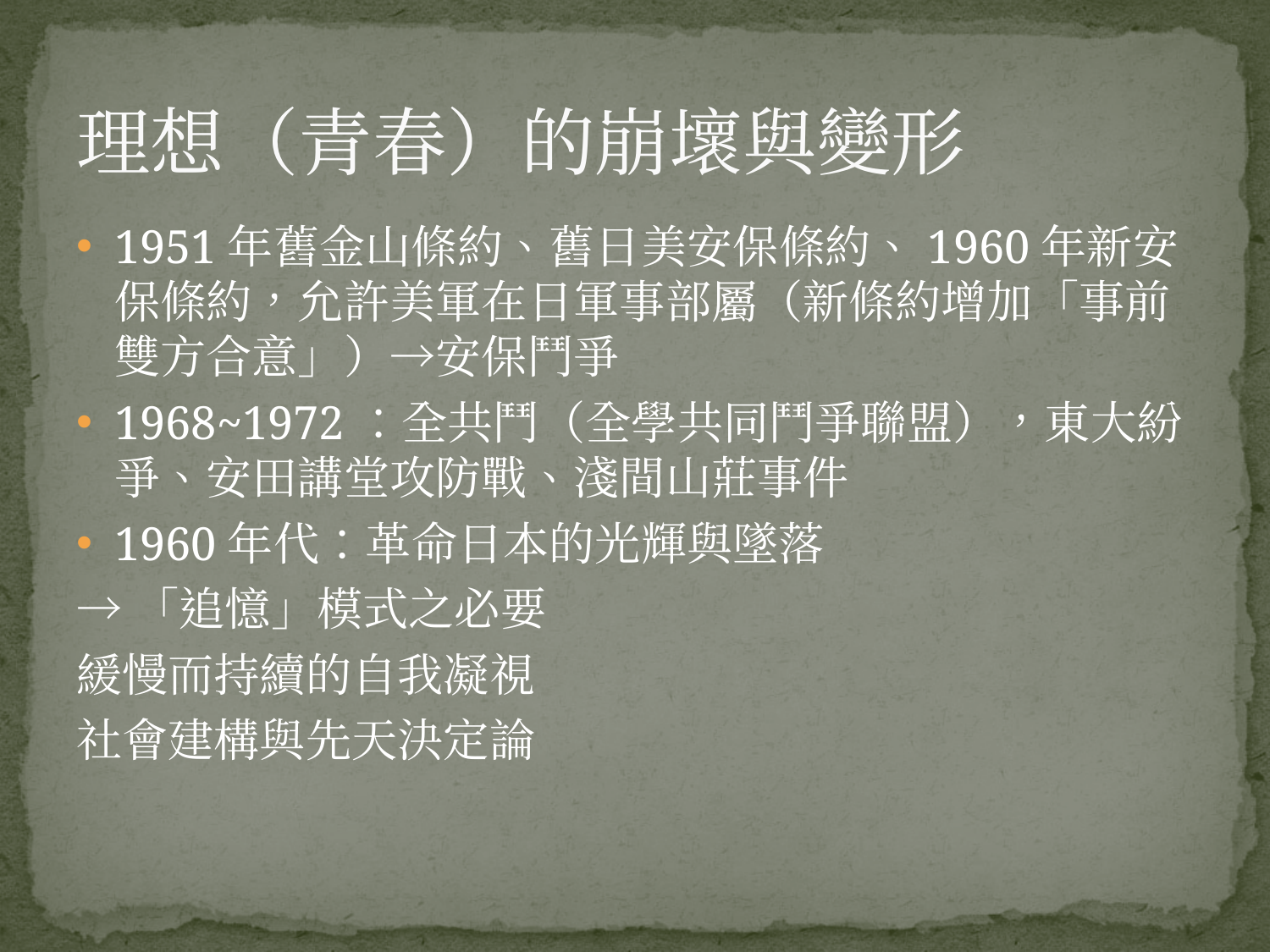

# 理想（青春）的崩壞與變形
1951年舊金山條約、舊日美安保條約、1960年新安保條約，允許美軍在日軍事部屬（新條約增加「事前雙方合意」）→安保鬥爭
1968~1972：全共鬥（全學共同鬥爭聯盟），東大紛爭、安田講堂攻防戰、淺間山莊事件
1960年代：革命日本的光輝與墜落
→「追憶」模式之必要
緩慢而持續的自我凝視
社會建構與先天決定論